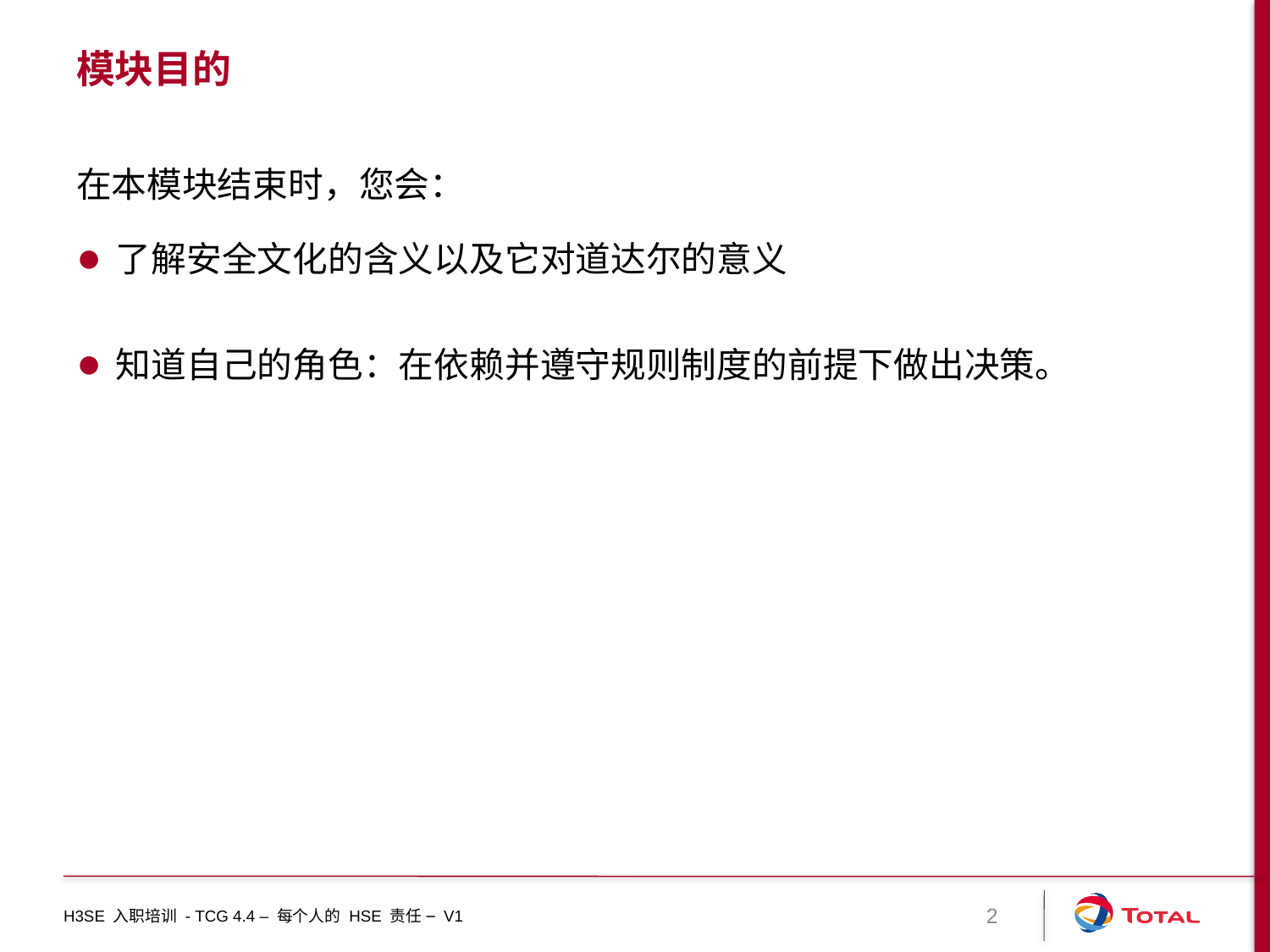

# 模块目的
在本模块结束时，您会：
了解安全文化的含义以及它对道达尔的意义

知道自己的角色：在依赖并遵守规则制度的前提下做出决策。
H3SE 入职培训 - TCG 4.4 – 每个人的 HSE 责任 – V1
2